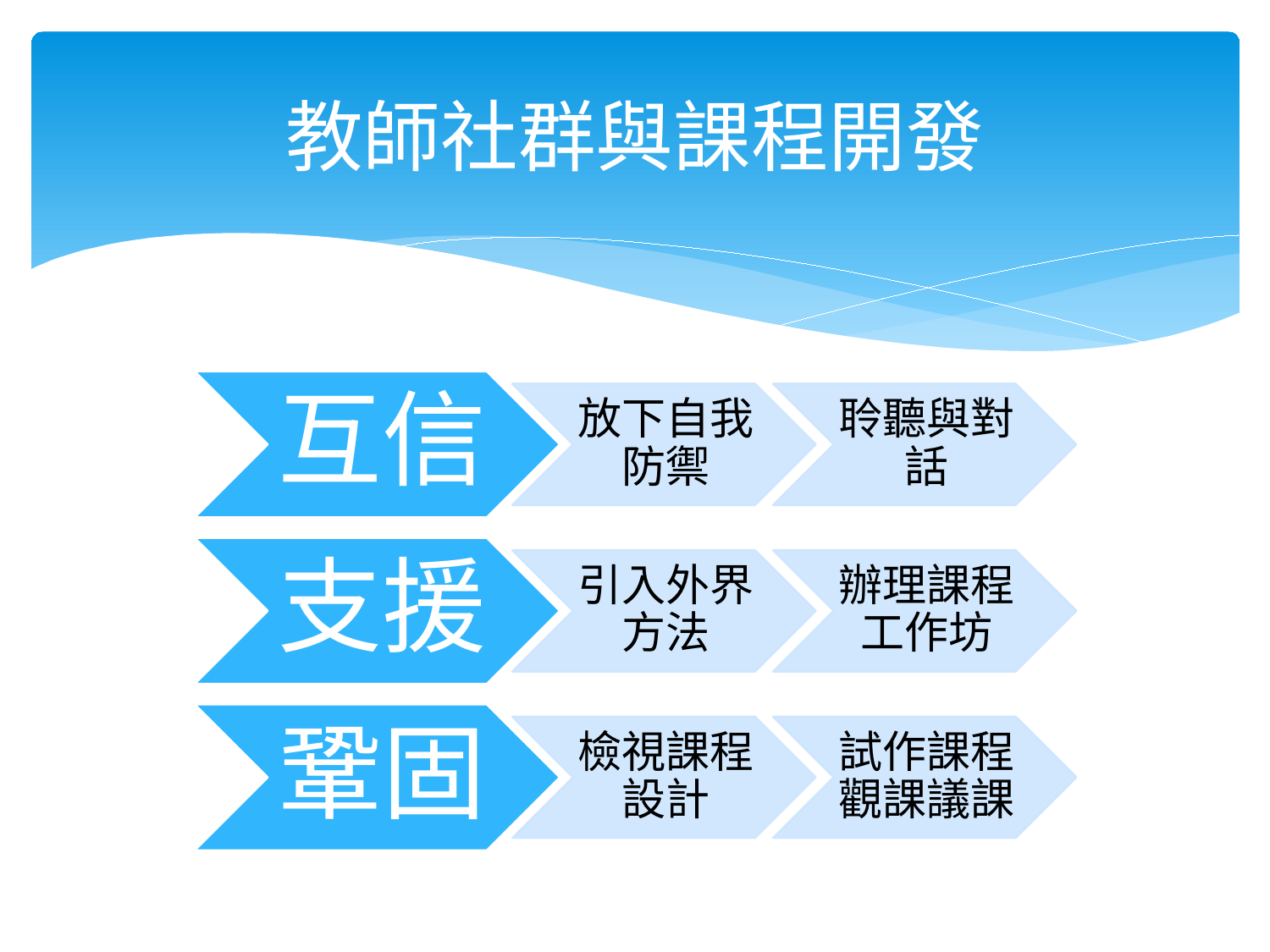

# 教師社群與課程開發
互信
放下自我防禦
聆聽與對話
支援
引入外界方法
辦理課程工作坊
鞏固
檢視課程設計
試作課程觀課議課